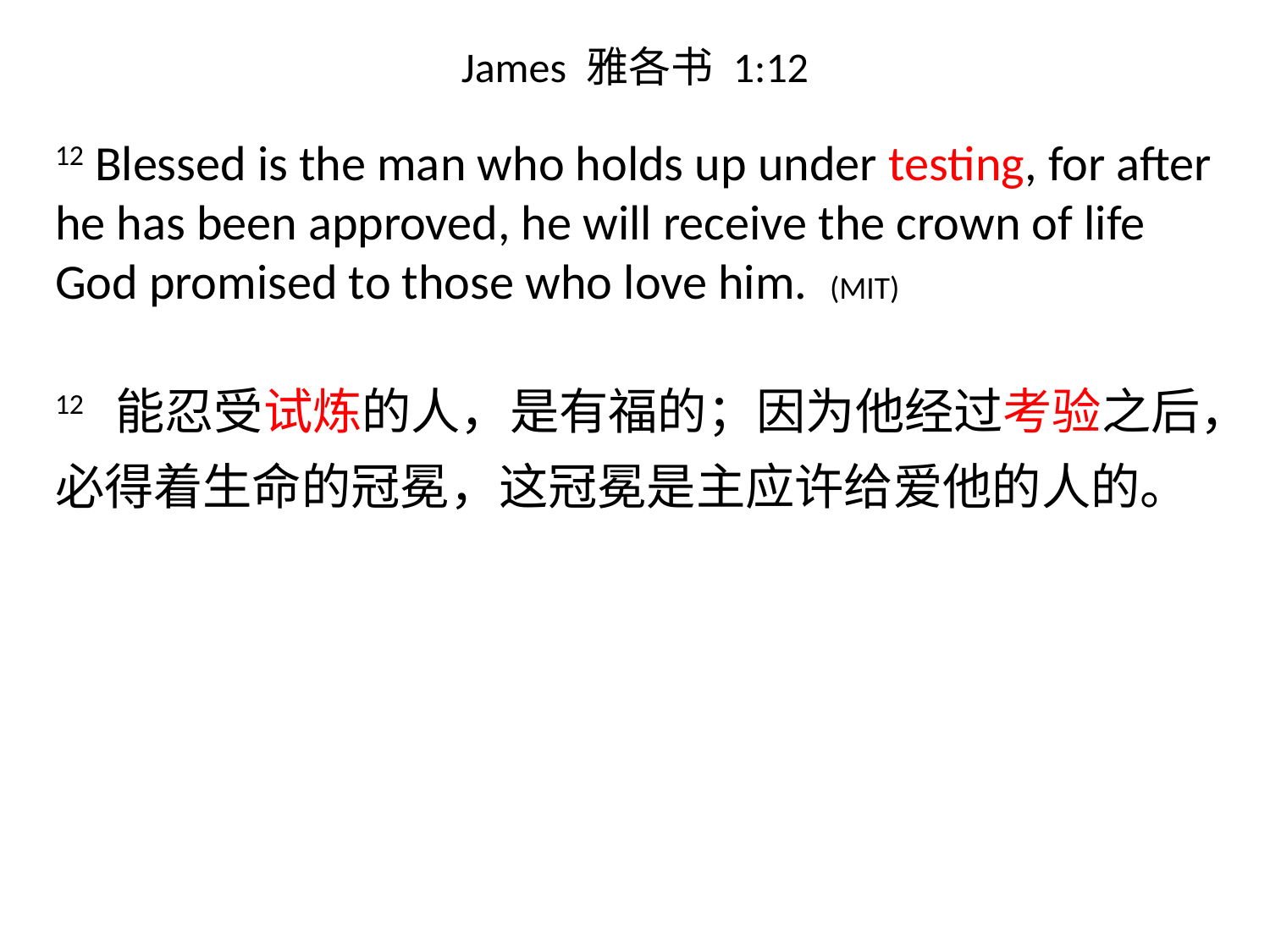

# James 雅各书 1:12
12 Blessed is the man who holds up under testing, for after he has been approved, he will receive the crown of life God promised to those who love him.  (MIT)

12   能忍受试炼的人，是有福的；因为他经过考验之后，必得着生命的冠冕，这冠冕是主应许给爱他的人的。